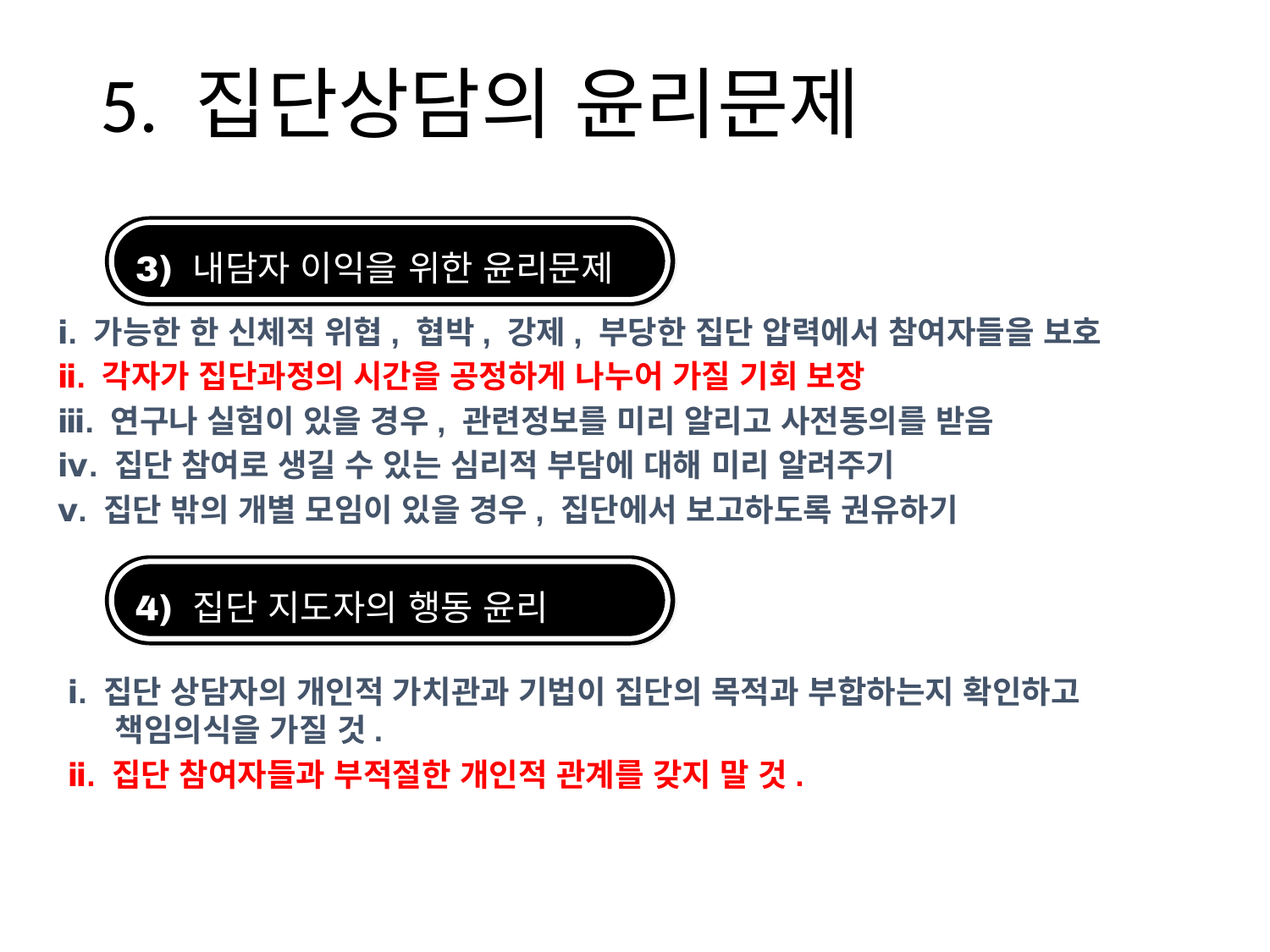

5. 집단상담의 윤리문제

3) 내담자 이익을 위한 윤리문제

ⅰ. 가능한 한 신체적 위협, 협박, 강제, 부당한 집단 압력에서 참여자들을 보호
ⅱ. 각자가 집단과정의 시간을 공정하게 나누어 가질 기회 보장
ⅲ. 연구나 실험이 있을 경우, 관련정보를 미리 알리고 사전동의를 받음
ⅳ. 집단 참여로 생길 수 있는 심리적 부담에 대해 미리 알려주기
ⅴ. 집단 밖의 개별 모임이 있을 경우, 집단에서 보고하도록 권유하기

4) 집단 지도자의 행동 윤리
ⅰ. 집단 상담자의 개인적 가치관과 기법이 집단의 목적과 부합하는지 확인하고 책임의식을 가질 것.
ⅱ. 집단 참여자들과 부적절한 개인적 관계를 갖지 말 것.